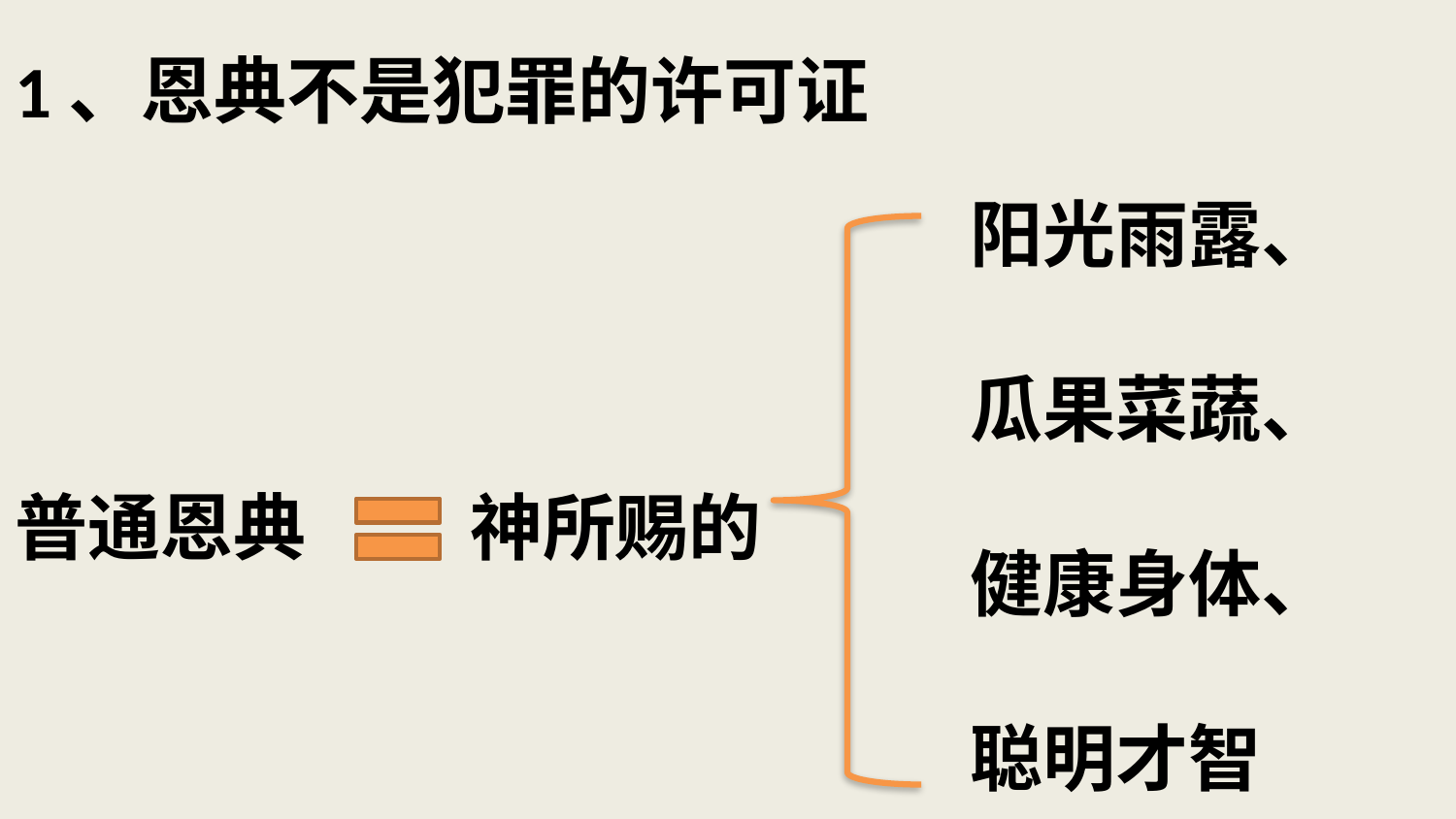

# 1、恩典不是犯罪的许可证 普通恩典          神所赐的
阳光雨露、

瓜果菜蔬、

健康身体、

聪明才智